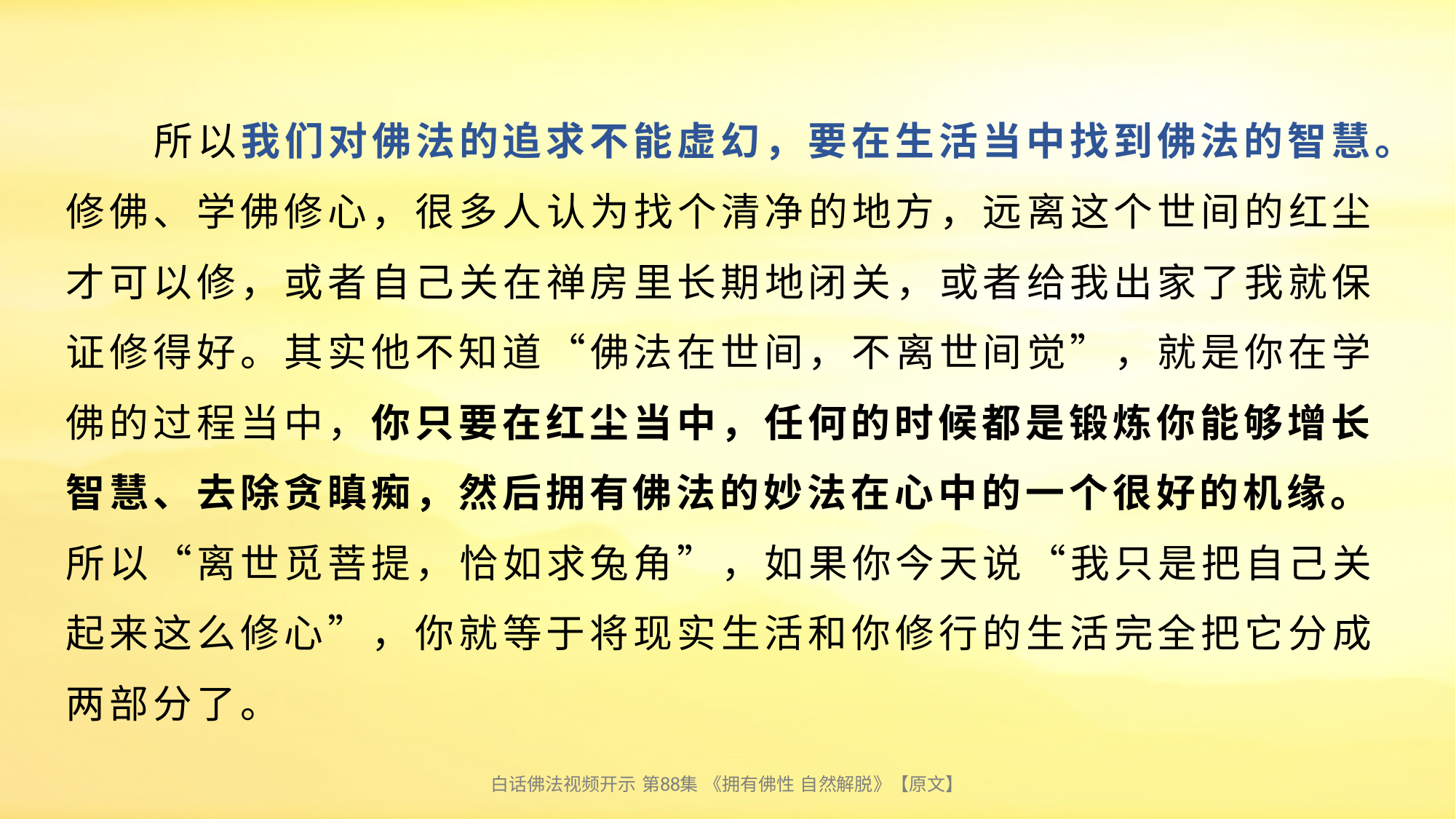

# 所以我们对佛法的追求不能虚幻，要在生活当中找到佛法的智慧。修佛、学佛修心，很多人认为找个清净的地方，远离这个世间的红尘才可以修，或者自己关在禅房里长期地闭关，或者给我出家了我就保证修得好。其实他不知道“佛法在世间，不离世间觉”，就是你在学佛的过程当中，你只要在红尘当中，任何的时候都是锻炼你能够增长智慧、去除贪瞋痴，然后拥有佛法的妙法在心中的一个很好的机缘。所以“离世觅菩提，恰如求兔角”，如果你今天说“我只是把自己关起来这么修心”，你就等于将现实生活和你修行的生活完全把它分成两部分了。
白话佛法视频开示 第88集 《拥有佛性 自然解脱》【原文】